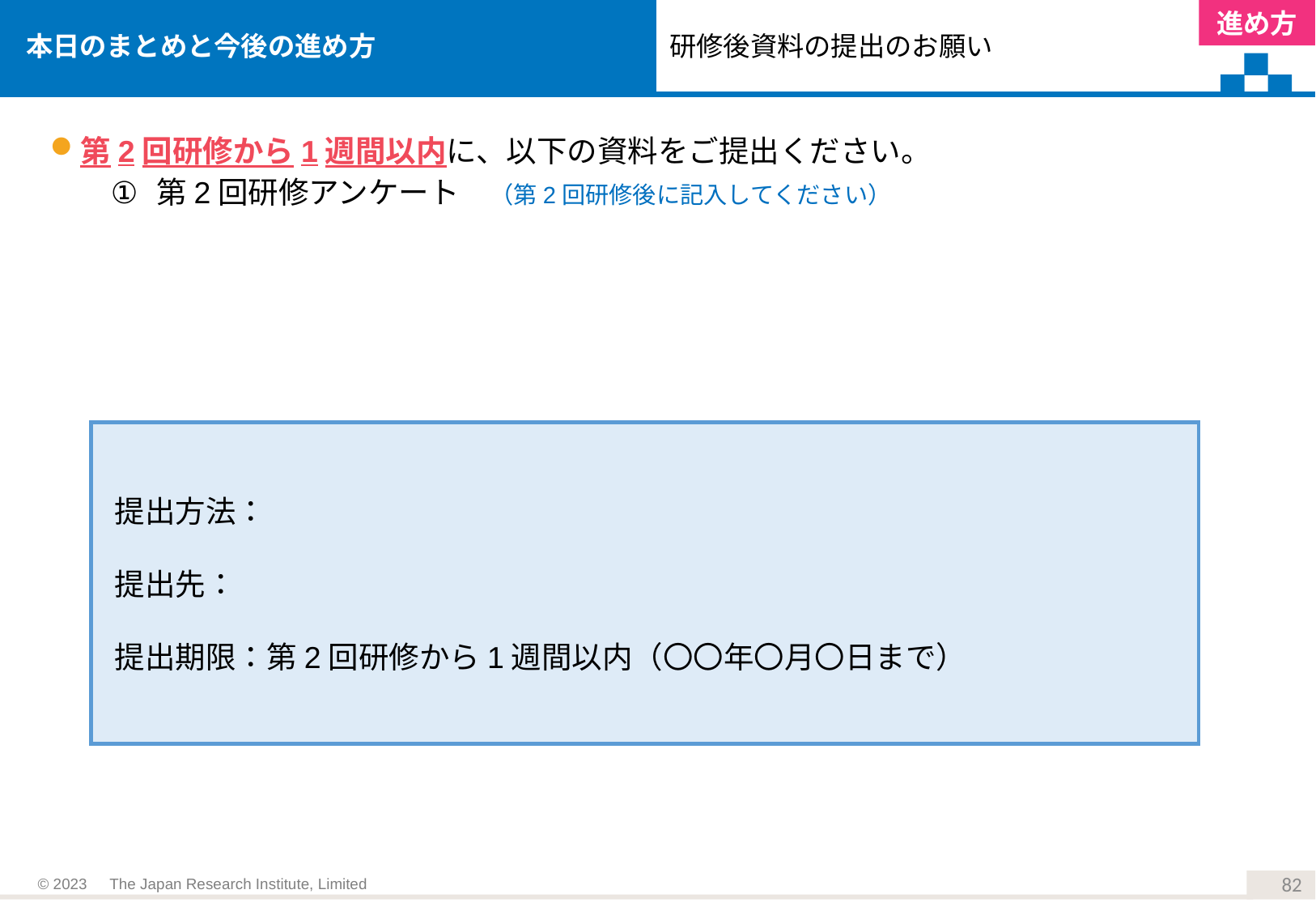

# 本日のまとめと今後の進め方
進め方
研修後資料の提出のお願い
第2回研修から1週間以内に、以下の資料をご提出ください。
第2回研修アンケート　（第2回研修後に記入してください）

提出方法：

提出先：

提出期限：第2回研修から1週間以内（〇〇年〇月〇日まで）
82